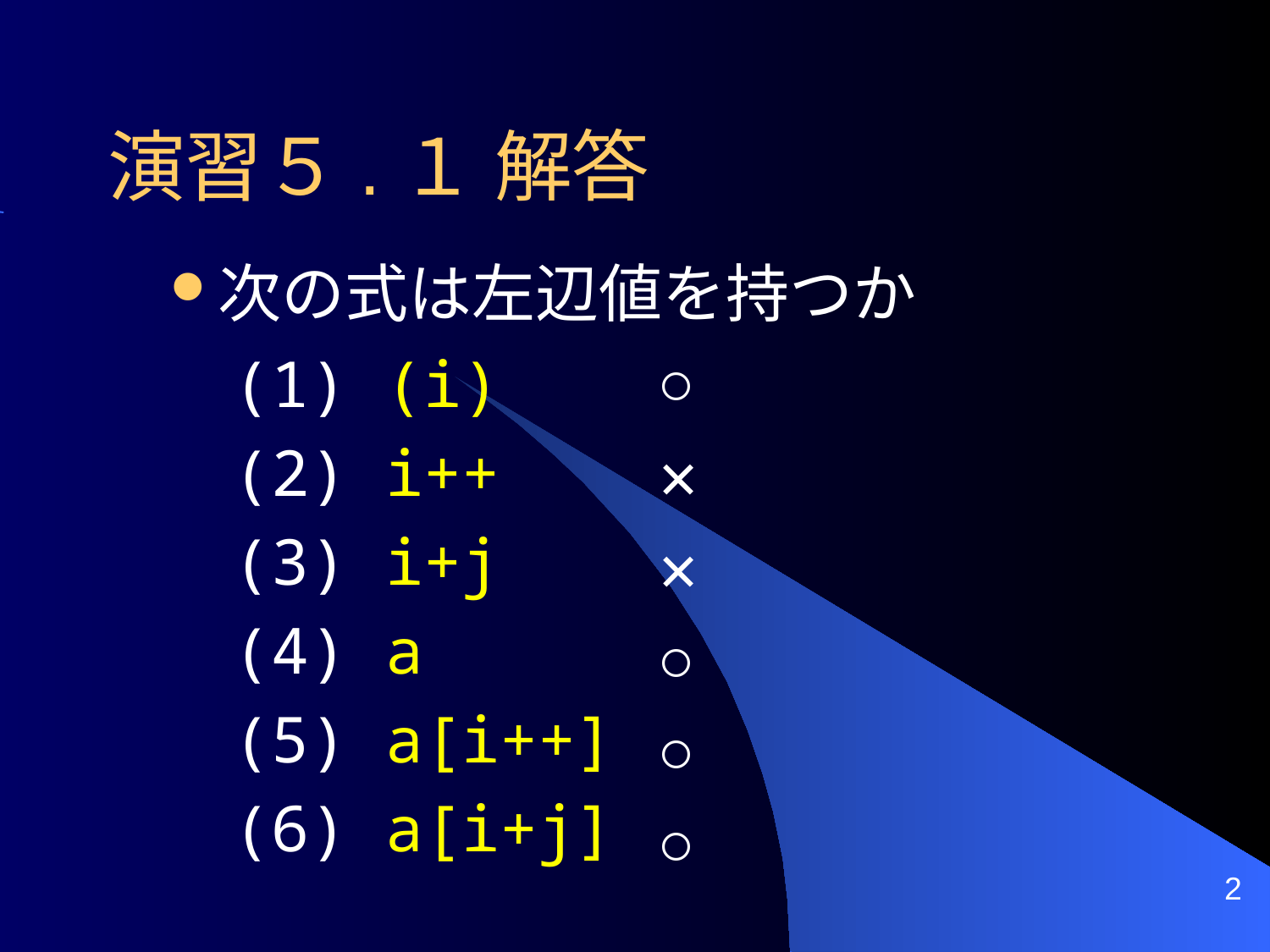

# 演習５.１ 解答
次の式は左辺値を持つか
(1) (i)
(2) i++
(3) i+j
(4) a
(5) a[i++]
(6) a[i+j]
○
×
×
○
○
○
2